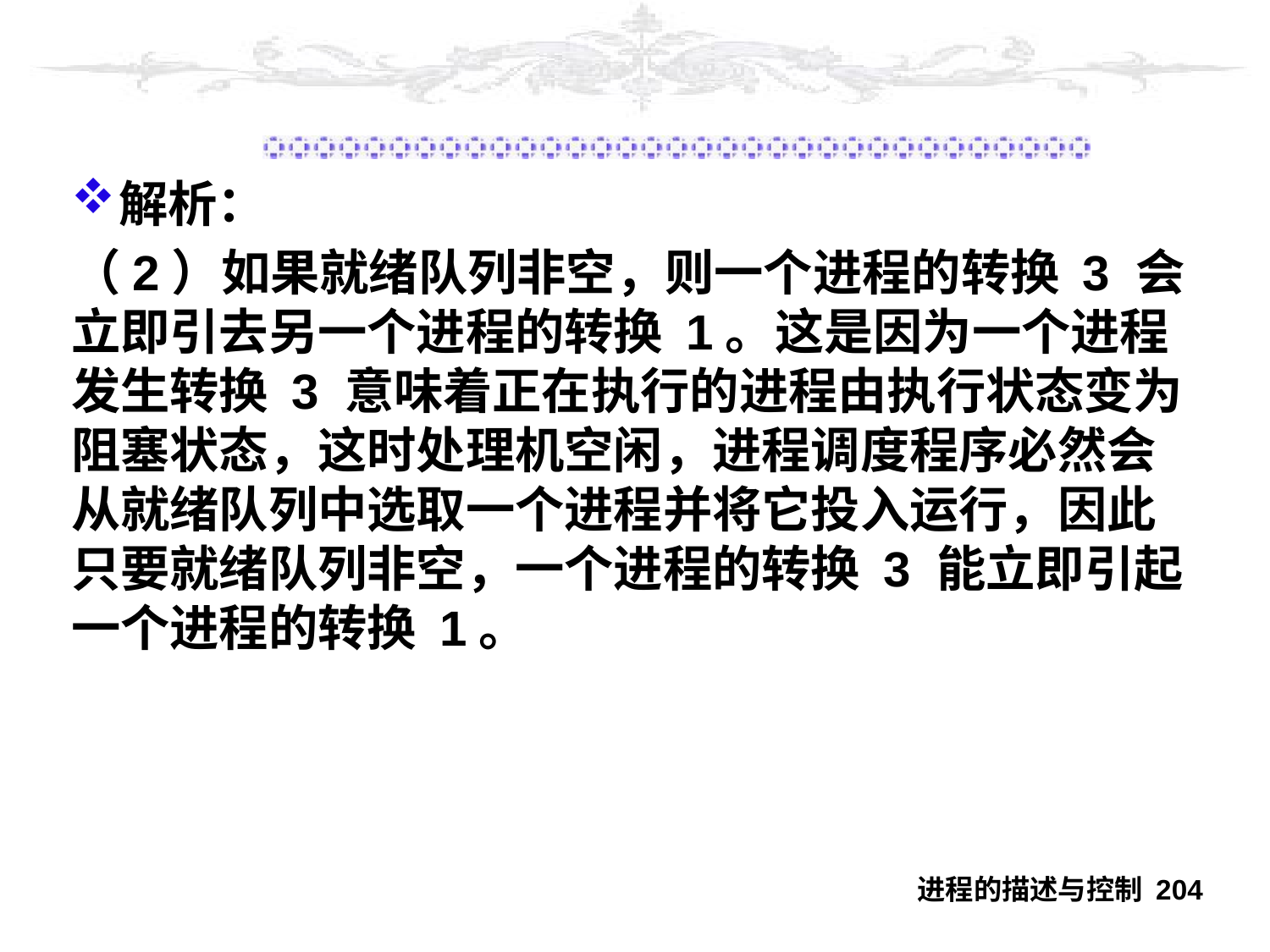

#
解析：
（2）如果就绪队列非空，则一个进程的转换 3 会立即引去另一个进程的转换 1。这是因为一个进程发生转换 3 意味着正在执行的进程由执行状态变为阻塞状态，这时处理机空闲，进程调度程序必然会从就绪队列中选取一个进程并将它投入运行，因此只要就绪队列非空，一个进程的转换 3 能立即引起一个进程的转换 1。